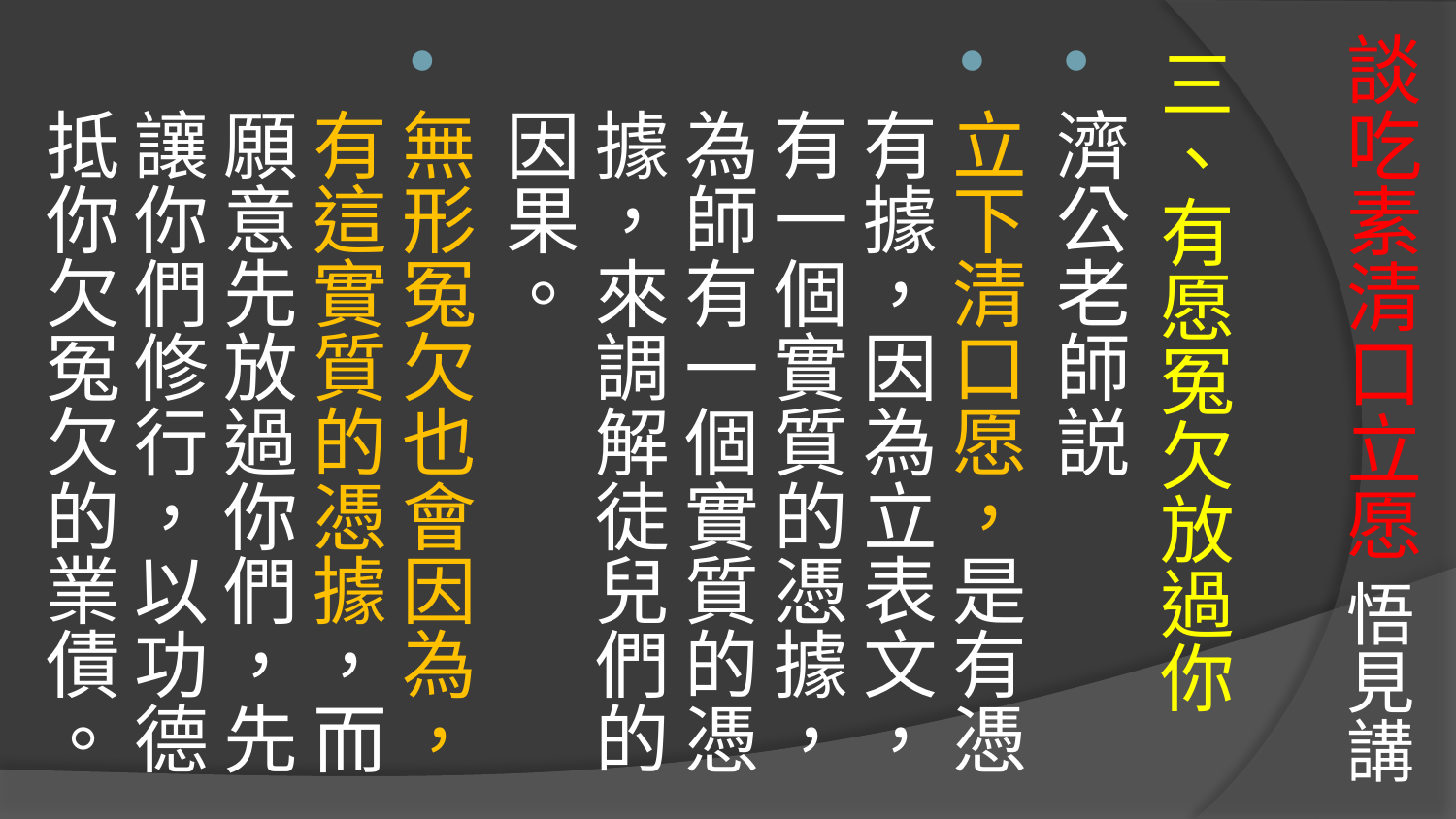

# 談吃素清口立愿 悟見講
三、有愿冤欠放過你
濟公老師説
立下清口愿，是有憑有據，因為立表文，有一個實質的憑據，為師有一個實質的憑據，來調解徒兒們的因果。
無形冤欠也會因為，有這實質的憑據，而願意先放過你們，先讓你們修行，以功德抵你欠冤欠的業債。